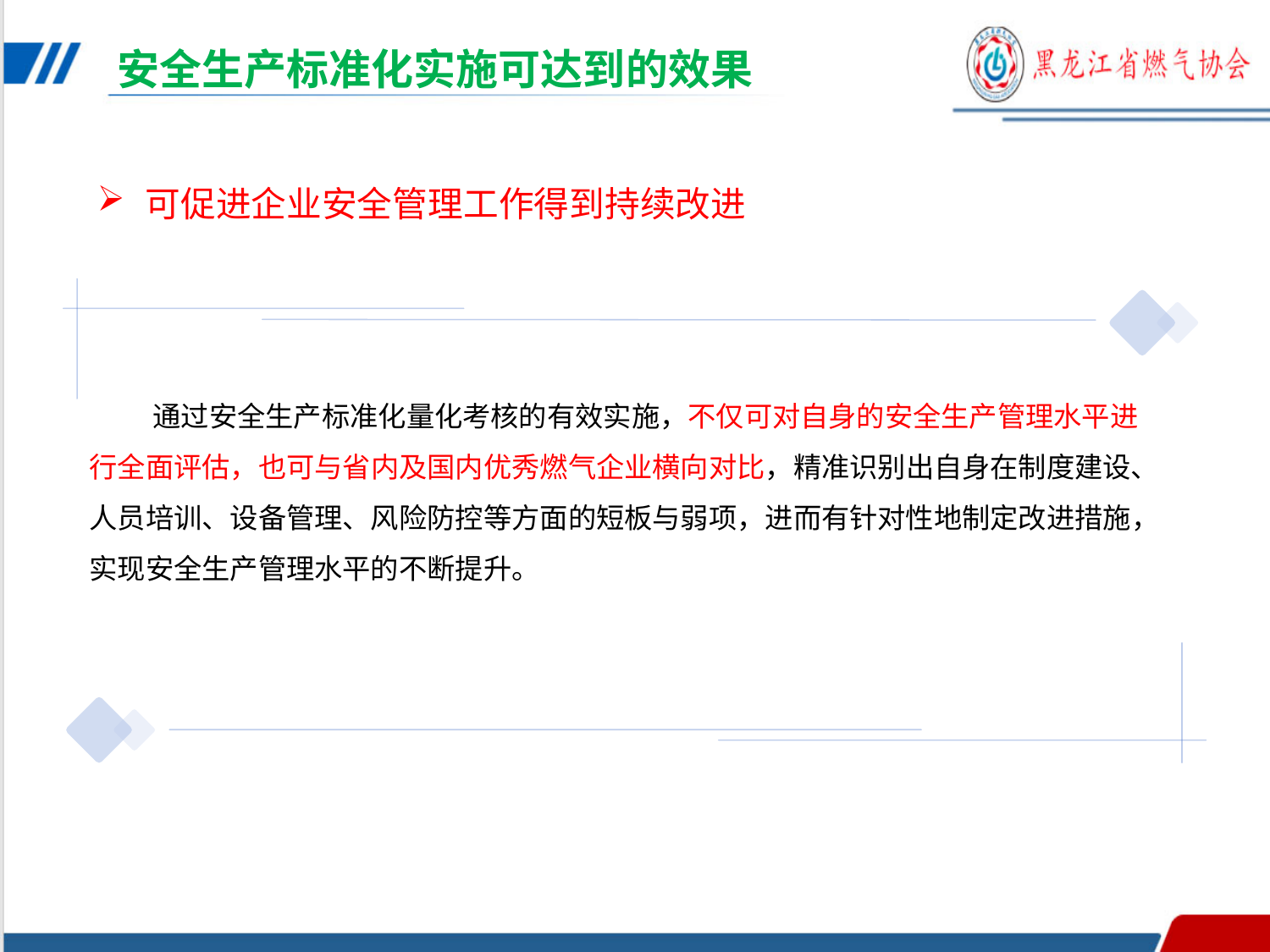

安全生产标准化实施可达到的效果
可促进企业安全管理工作得到持续改进

通过安全生产标准化量化考核的有效实施，不仅可对自身的安全生产管理水平进行全面评估，也可与省内及国内优秀燃气企业横向对比，精准识别出自身在制度建设、人员培训、设备管理、风险防控等方面的短板与弱项，进而有针对性地制定改进措施，实现安全生产管理水平的不断提升。